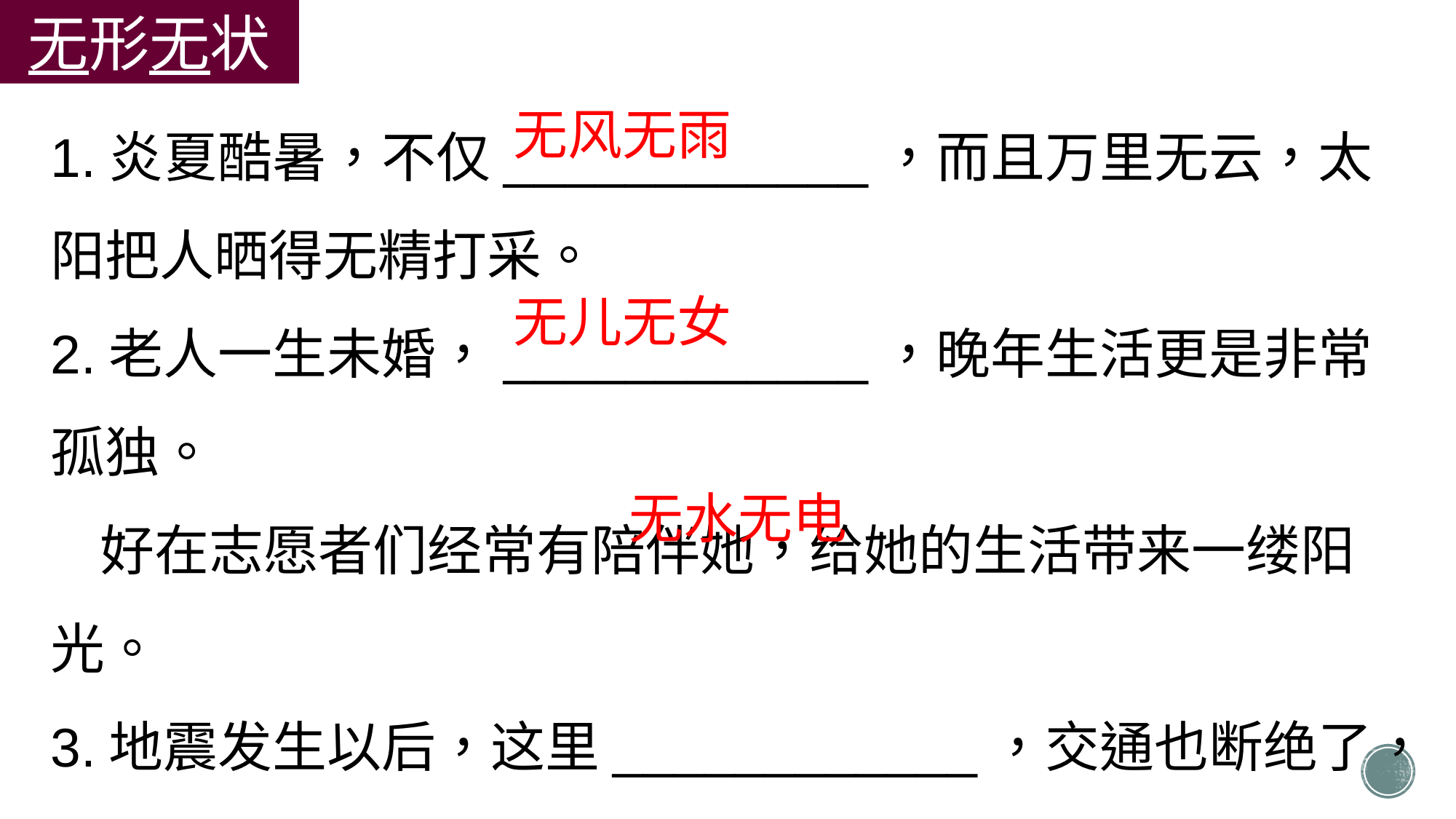

无形无状
1.炎夏酷暑，不仅____________，而且万里无云，太阳把人晒得无精打采。
2.老人一生未婚，____________，晚年生活更是非常孤独。
   好在志愿者们经常有陪伴她，给她的生活带来一缕阳光。
3.地震发生以后，这里____________，交通也断绝了，人
   们的生活陷入了可怕的困境。
无风无雨
无儿无女
无水无电